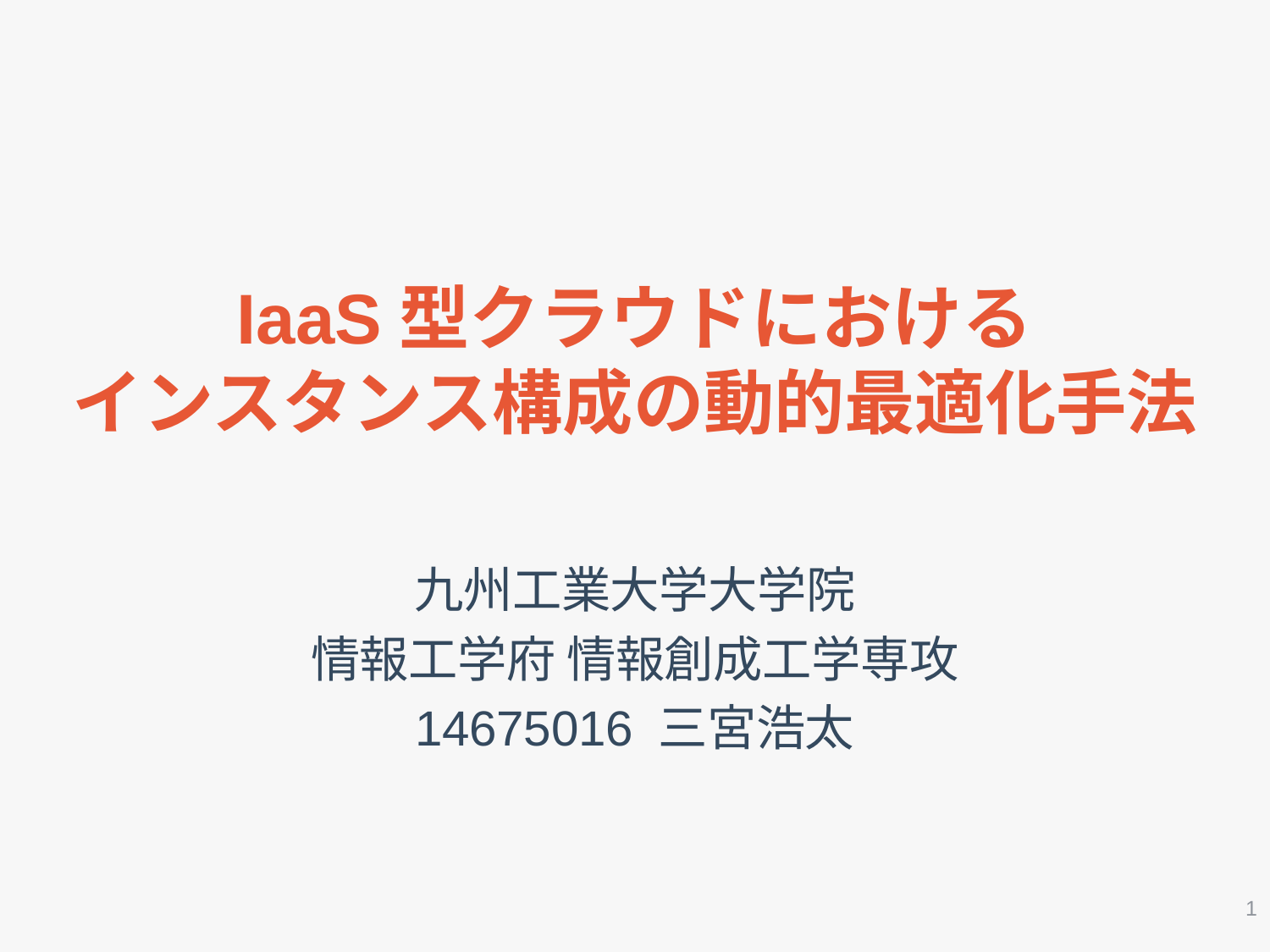

# IaaS型クラウドにおける インスタンス構成の動的最適化手法
九州工業大学大学院
情報工学府 情報創成工学専攻
14675016 三宮浩太
1